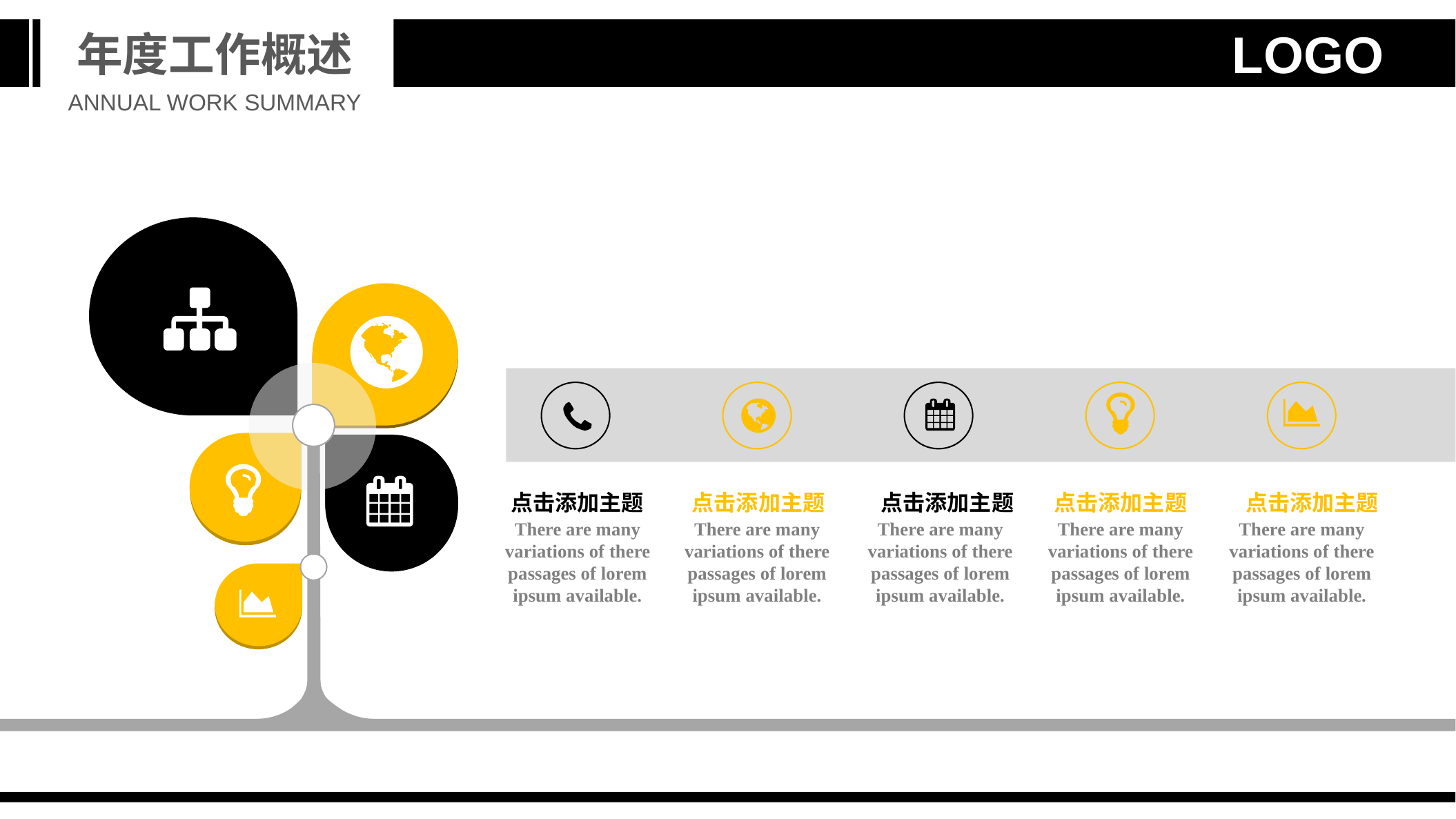

年度工作概述
LOGO
ANNUAL WORK SUMMARY

点击添加主题
点击添加主题
点击添加主题
点击添加主题
点击添加主题
There are many variations of there passages of lorem ipsum available.
There are many variations of there passages of lorem ipsum available.
There are many variations of there passages of lorem ipsum available.
There are many variations of there passages of lorem ipsum available.
There are many variations of there passages of lorem ipsum available.